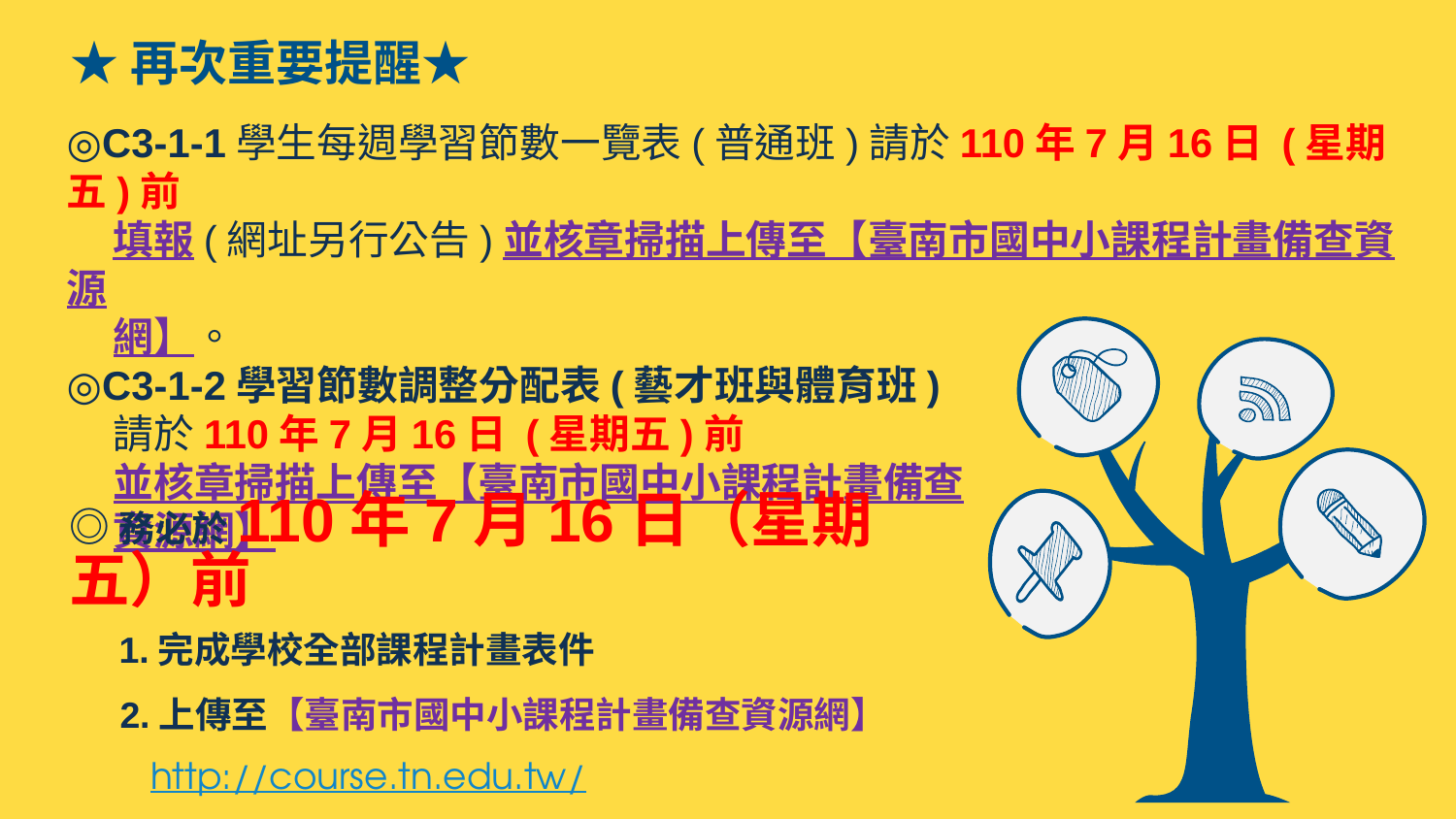

★再次重要提醒★
◎C3-1-1學生每週學習節數一覽表(普通班)請於110年7月16日 (星期五)前
    填報(網址另行公告)並核章掃描上傳至【臺南市國中小課程計畫備查資源
    網】。
◎C3-1-2學習節數調整分配表(藝才班與體育班)
    請於110年7月16日 (星期五)前
    並核章掃描上傳至【臺南市國中小課程計畫備查
    資源網】

◎務必於110年7月16日（星期五）前
   1.完成學校全部課程計畫表件
     2.上傳至【臺南市國中小課程計畫備查資源網】
        http://course.tn.edu.tw/